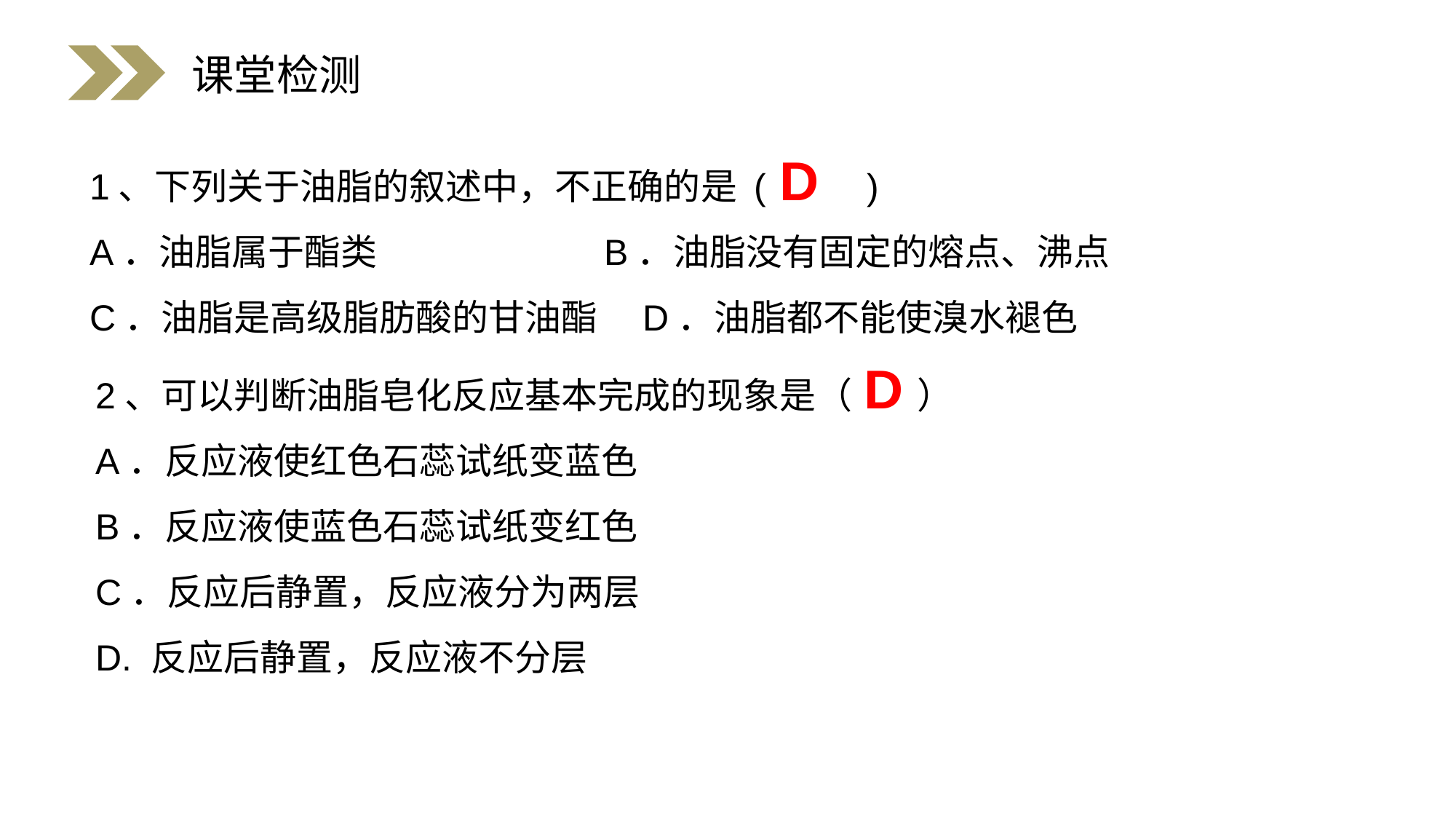

课堂检测
1、下列关于油脂的叙述中，不正确的是 (   　  )
A．油脂属于酯类　学、、科网B．油脂没有固定的熔点、沸点
C．油脂是高级脂肪酸的甘油酯　D．油脂都不能使溴水褪色
D
2、可以判断油脂皂化反应基本完成的现象是（        ）
A．反应液使红色石蕊试纸变蓝色
B．反应液使蓝色石蕊试纸变红色
C．反应后静置，反应液分为两层
D. 反应后静置，反应液不分层 中学学科网
D